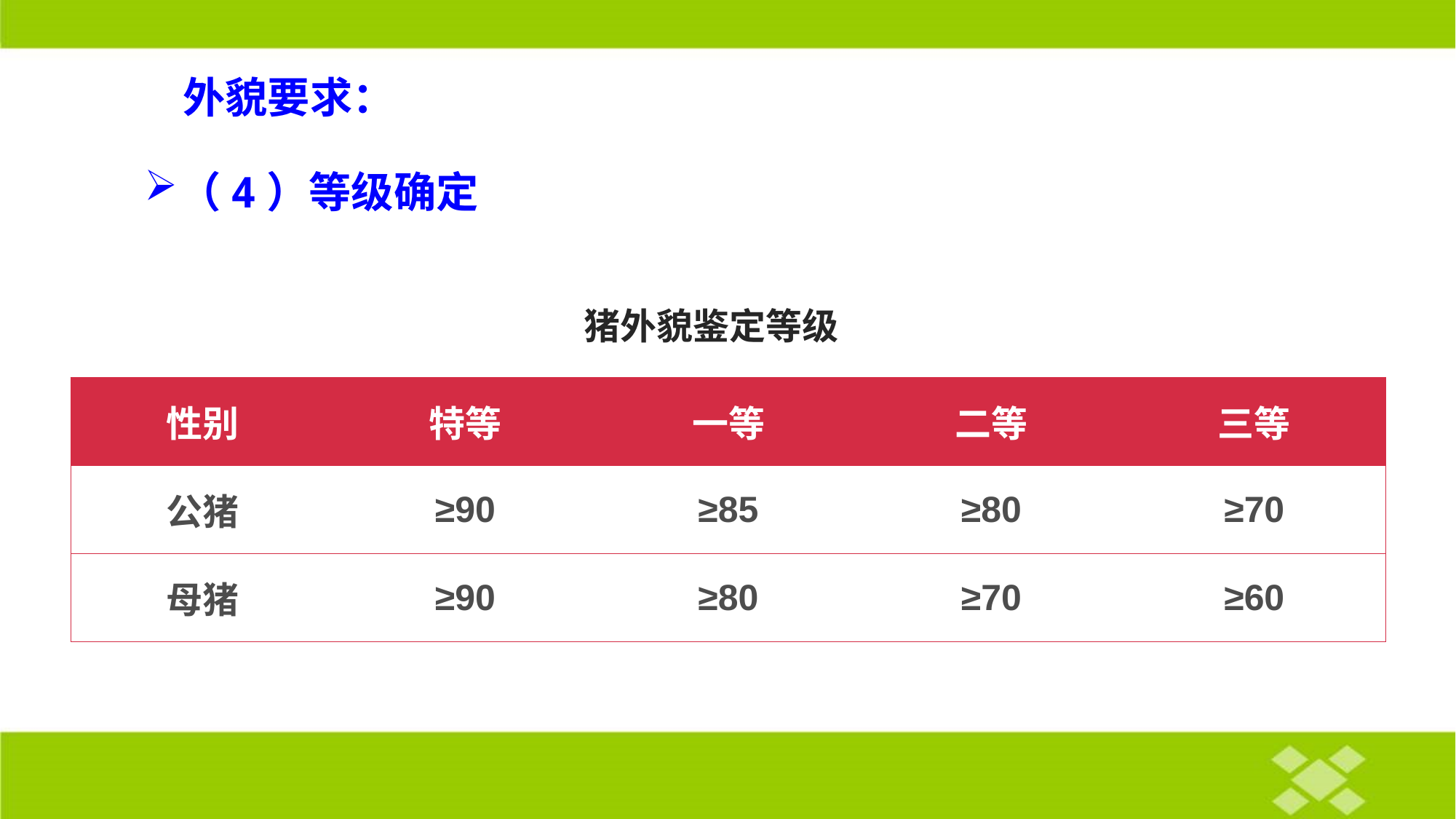

外貌要求：
（4）等级确定
猪外貌鉴定等级
| 性别 | 特等 | 一等 | 二等 | 三等 |
| --- | --- | --- | --- | --- |
| 公猪 | ≥90 | ≥85 | ≥80 | ≥70 |
| 母猪 | ≥90 | ≥80 | ≥70 | ≥60 |